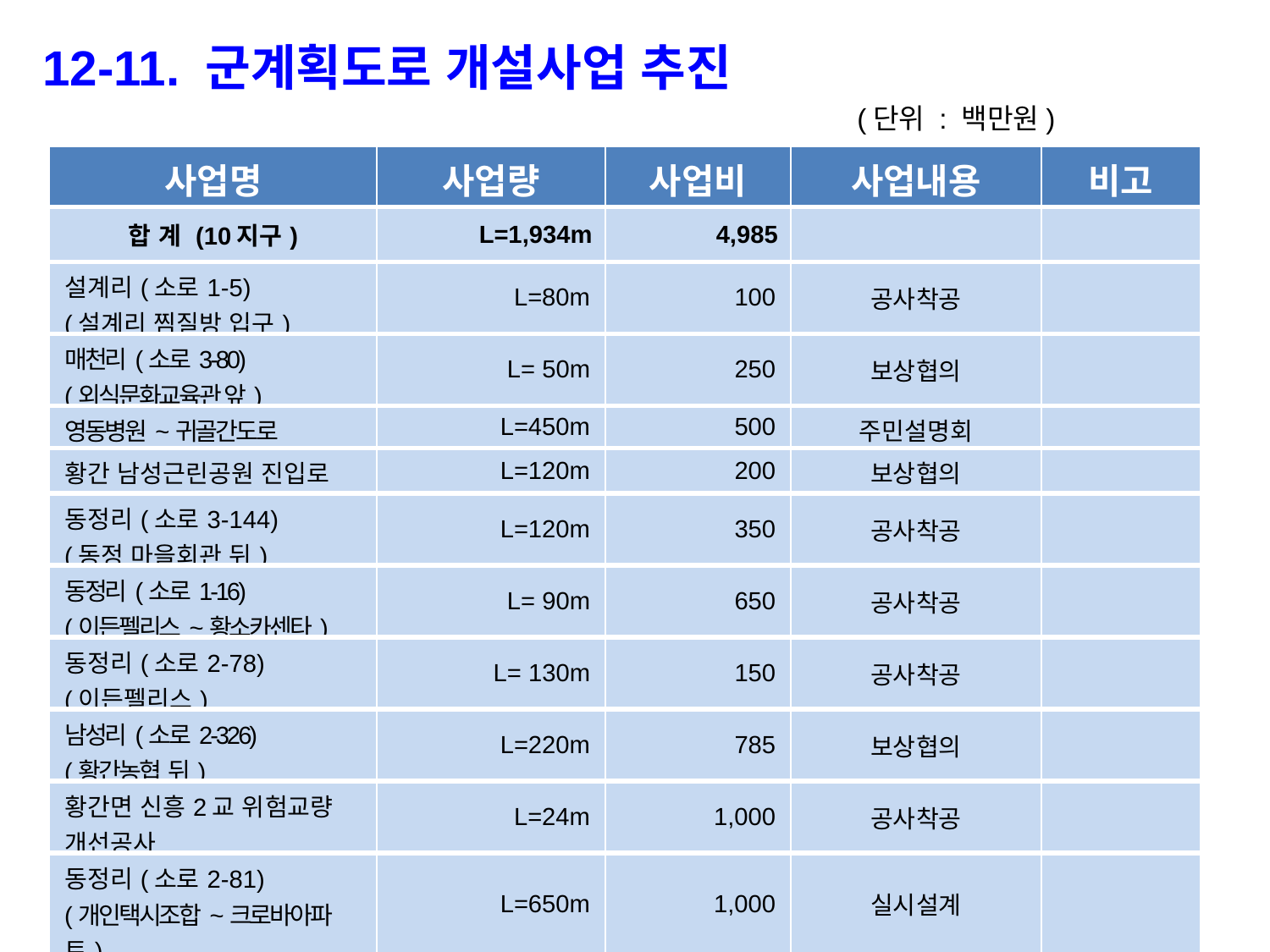

12-11. 군계획도로 개설사업 추진
                                                                                                        (단위 : 백만원)
| 사업명 | 사업량 | 사업비 | 사업내용 | 비고 |
| --- | --- | --- | --- | --- |
| 합 계 (10지구) | L=1,934m | 4,985 |  |  |
| 설계리(소로1-5) (설계리 찜질방 입구) | L=80m | 100 | 공사착공 |  |
| 매천리(소로3-80) (외식문화교육관 앞) | L= 50m | 250 | 보상협의 |  |
| 영동병원~귀골간도로 | L=450m | 500 | 주민설명회 |  |
| 황간 남성근린공원 진입로 | L=120m | 200 | 보상협의 |  |
| 동정리(소로3-144) (동정 마을회관 뒤) | L=120m | 350 | 공사착공 |  |
| 동정리(소로1-16) (이든펠리스~황소카센타) | L= 90m | 650 | 공사착공 |  |
| 동정리(소로2-78) (이든펠리스) | L= 130m | 150 | 공사착공 |  |
| 남성리(소로2-326) (황간농협 뒤) | L=220m | 785 | 보상협의 |  |
| 황간면 신흥2교 위험교량 개선공사 | L=24m | 1,000 | 공사착공 |  |
| 동정리(소로2-81) (개인택시조합~크로바아파트) | L=650m | 1,000 | 실시설계 |  |